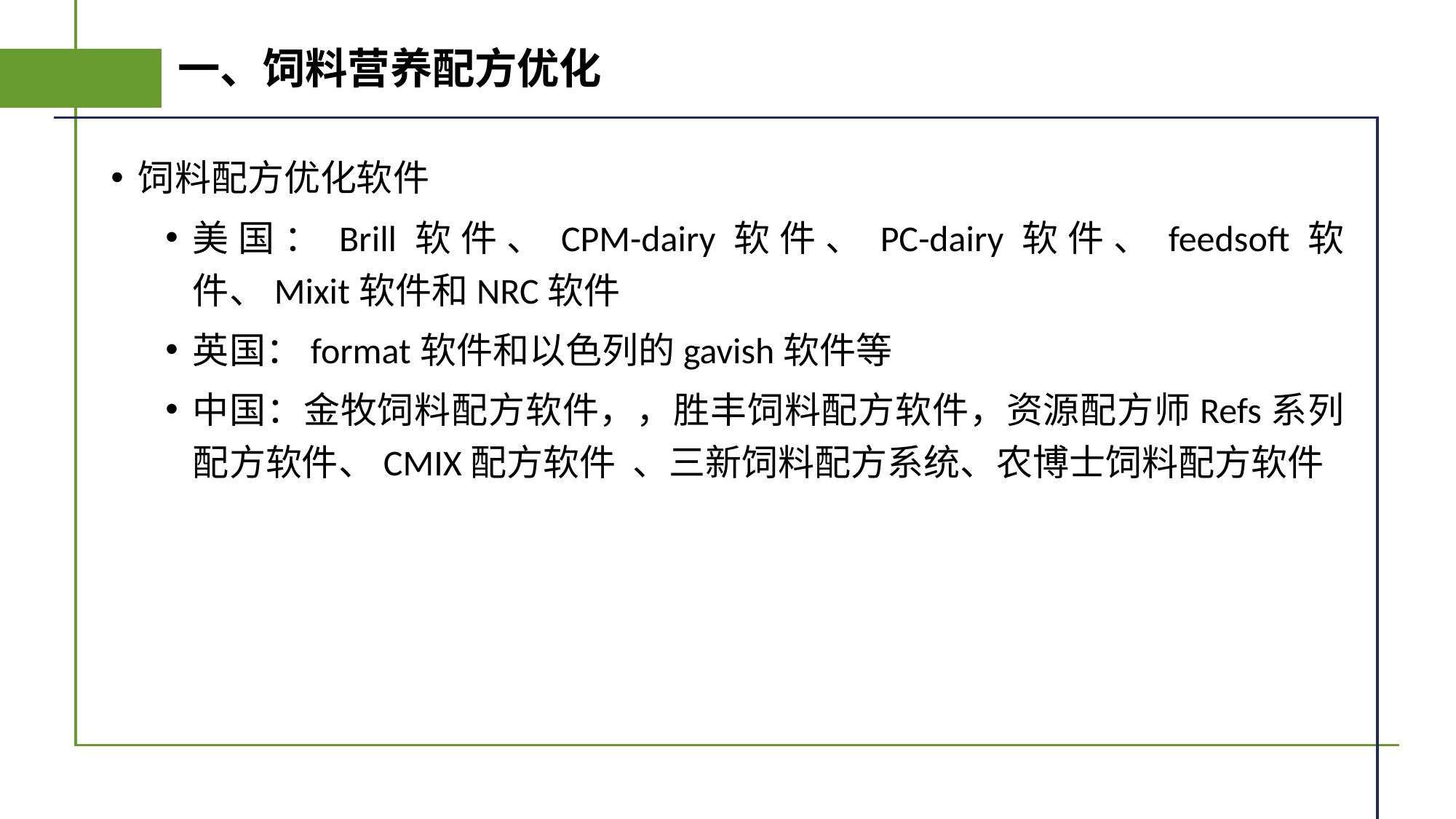

# 一、饲料营养配方优化
饲料配方优化软件
美国：Brill软件、CPM-dairy软件、PC-dairy软件、feedsoft软件、Mixit软件和NRC软件
英国：format软件和以色列的gavish软件等
中国：金牧饲料配方软件，，胜丰饲料配方软件，资源配方师Refs系列配方软件、CMIX配方软件  、三新饲料配方系统、农博士饲料配方软件